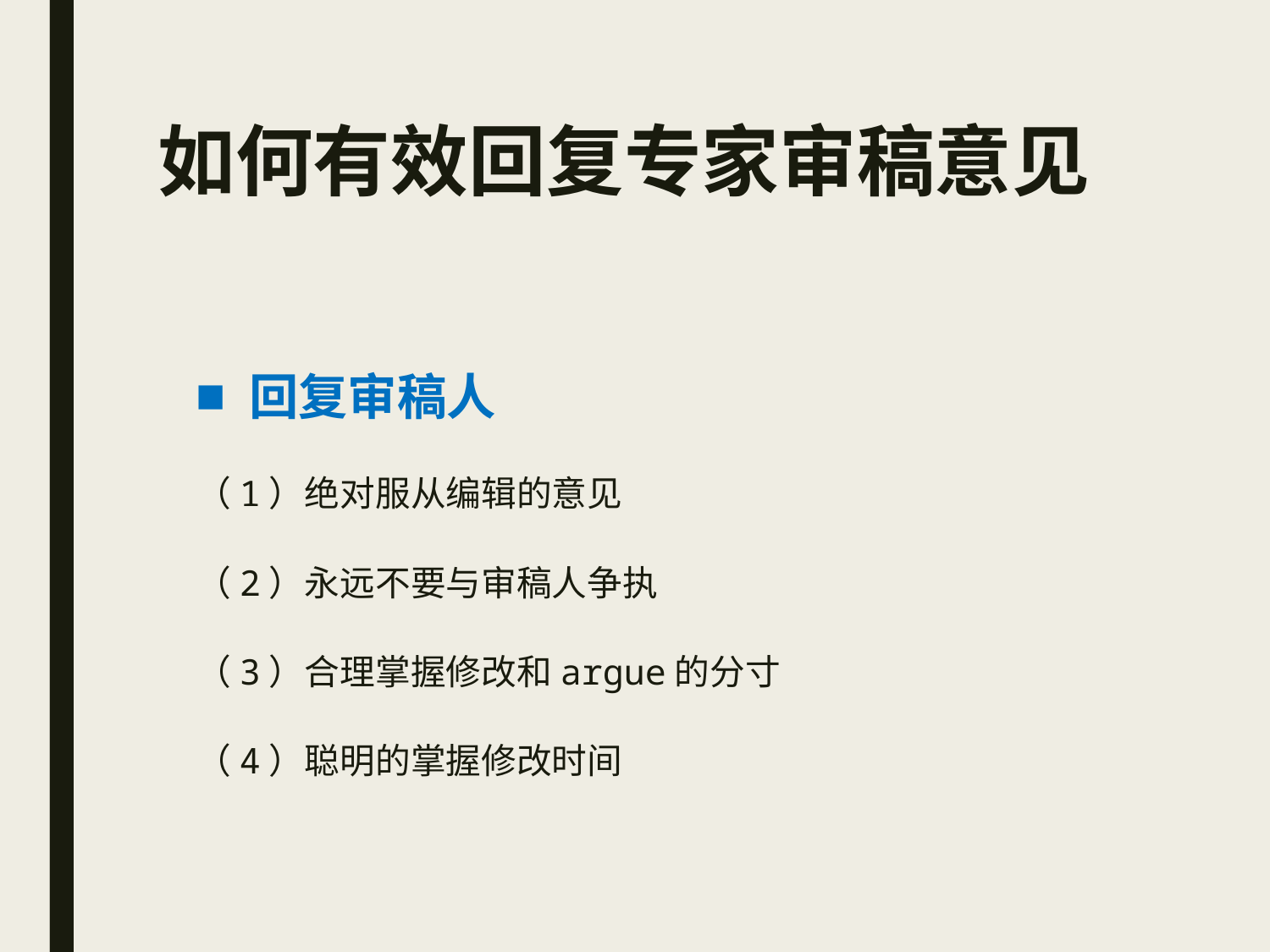

# 如何有效回复专家审稿意见
回复审稿人
（1）绝对服从编辑的意见
（2）永远不要与审稿人争执
（3）合理掌握修改和argue的分寸
（4）聪明的掌握修改时间